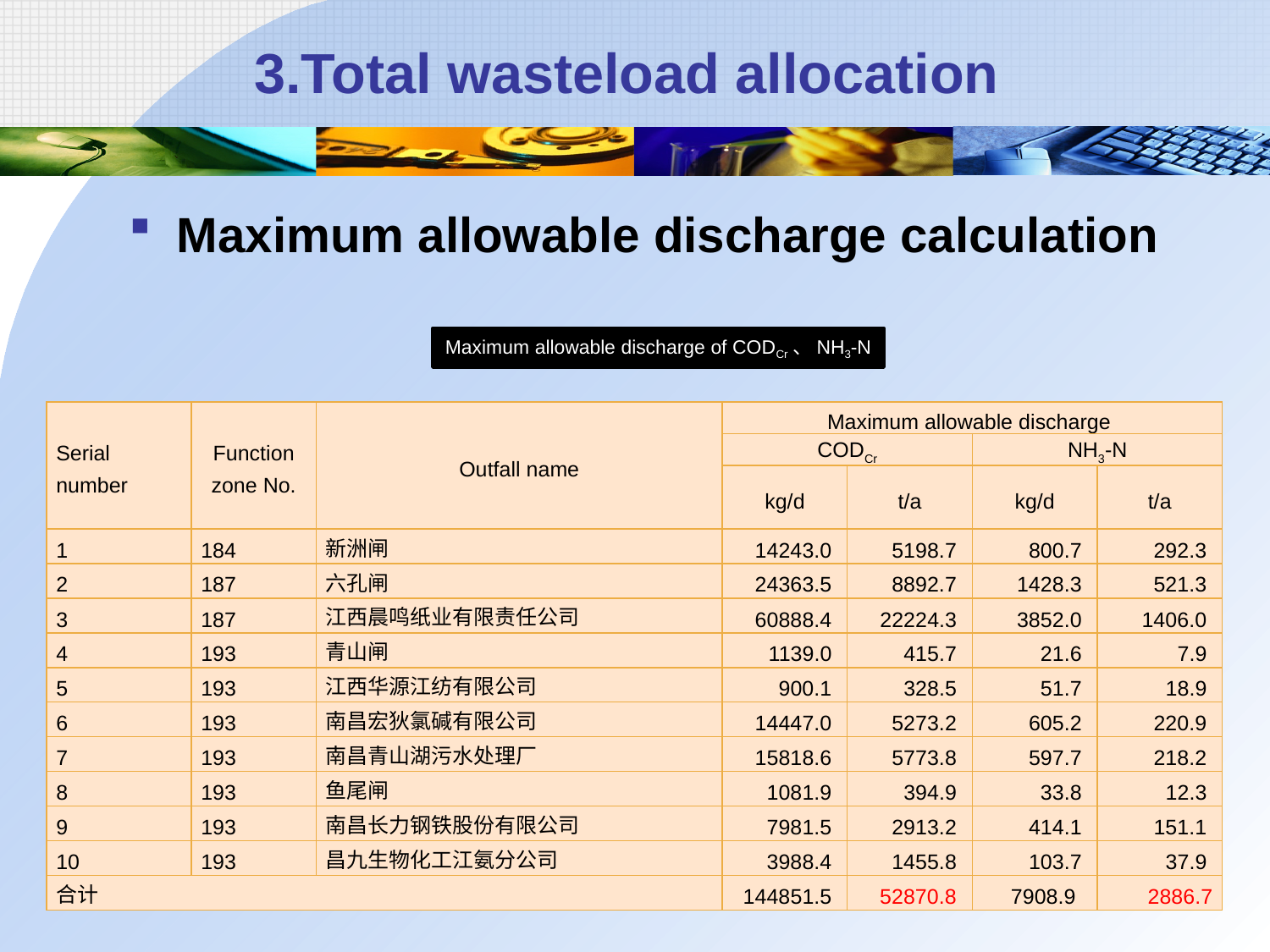

# 3.Total wasteload allocation
Maximum allowable discharge calculation
Maximum allowable discharge of CODCr、NH3-N
| Serial number | Function zone No. | Outfall name | Maximum allowable discharge |  |  |  |
| --- | --- | --- | --- | --- | --- | --- |
|  |  |  | CODCr |  | NH3-N |  |
|  |  |  | kg/d | t/a | kg/d | t/a |
| 1 | 184 | 新洲闸 | 14243.0 | 5198.7 | 800.7 | 292.3 |
| 2 | 187 | 六孔闸 | 24363.5 | 8892.7 | 1428.3 | 521.3 |
| 3 | 187 | 江西晨鸣纸业有限责任公司 | 60888.4 | 22224.3 | 3852.0 | 1406.0 |
| 4 | 193 | 青山闸 | 1139.0 | 415.7 | 21.6 | 7.9 |
| 5 | 193 | 江西华源江纺有限公司 | 900.1 | 328.5 | 51.7 | 18.9 |
| 6 | 193 | 南昌宏狄氯碱有限公司 | 14447.0 | 5273.2 | 605.2 | 220.9 |
| 7 | 193 | 南昌青山湖污水处理厂 | 15818.6 | 5773.8 | 597.7 | 218.2 |
| 8 | 193 | 鱼尾闸 | 1081.9 | 394.9 | 33.8 | 12.3 |
| 9 | 193 | 南昌长力钢铁股份有限公司 | 7981.5 | 2913.2 | 414.1 | 151.1 |
| 10 | 193 | 昌九生物化工江氨分公司 | 3988.4 | 1455.8 | 103.7 | 37.9 |
| 合计 |  |  | 144851.5 | 52870.8 | 7908.9 | 2886.7 |